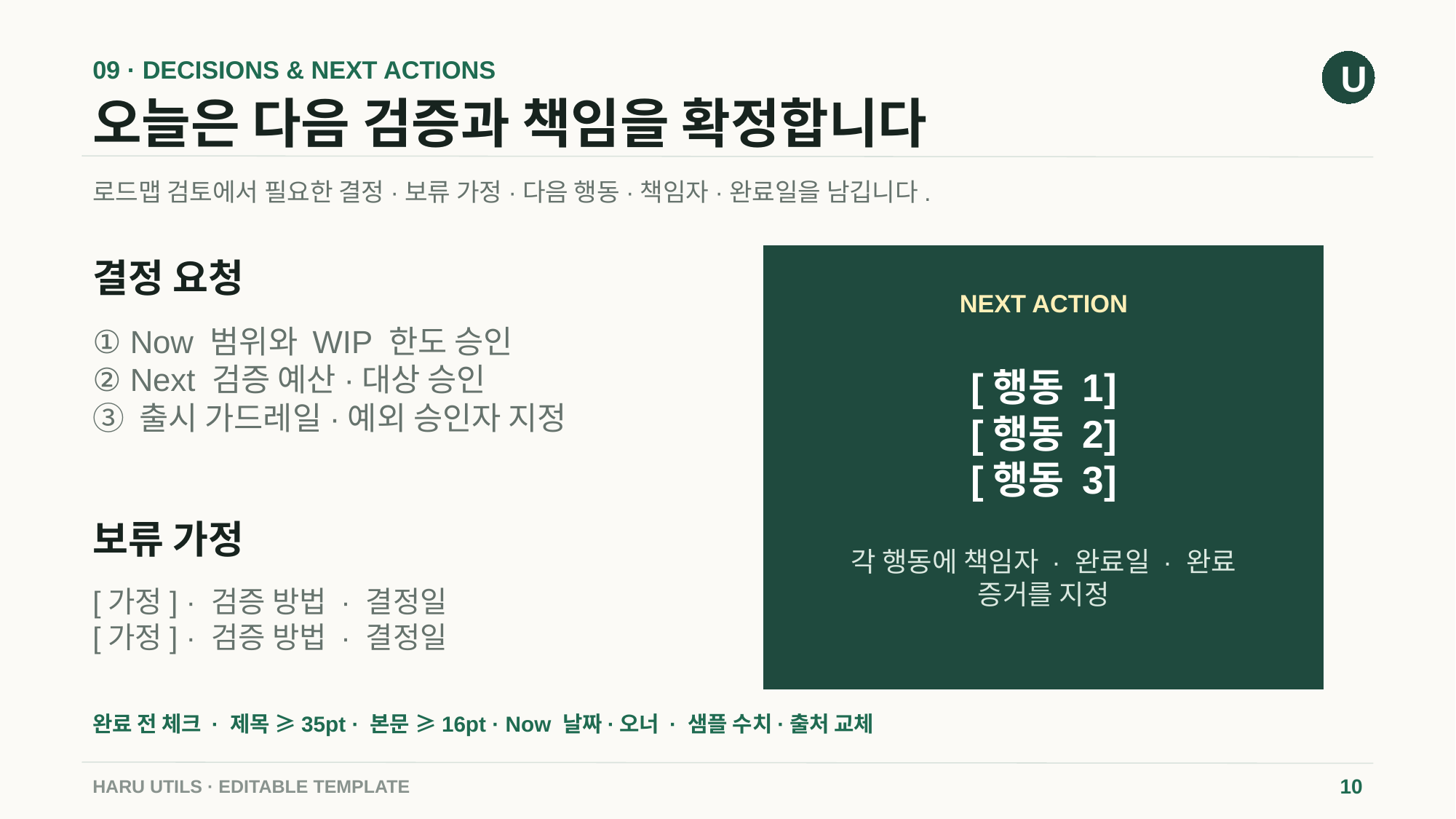

09 · DECISIONS & NEXT ACTIONS
U
오늘은 다음 검증과 책임을 확정합니다

로드맵 검토에서 필요한 결정·보류 가정·다음 행동·책임자·완료일을 남깁니다.

결정 요청
NEXT ACTION
① Now 범위와 WIP 한도 승인
② Next 검증 예산·대상 승인
③ 출시 가드레일·예외 승인자 지정
[행동 1]
[행동 2]
[행동 3]
보류 가정
각 행동에 책임자 · 완료일 · 완료 증거를 지정
[가정] · 검증 방법 · 결정일
[가정] · 검증 방법 · 결정일
완료 전 체크 · 제목 ≥35pt · 본문 ≥16pt · Now 날짜·오너 · 샘플 수치·출처 교체

HARU UTILS · EDITABLE TEMPLATE
10